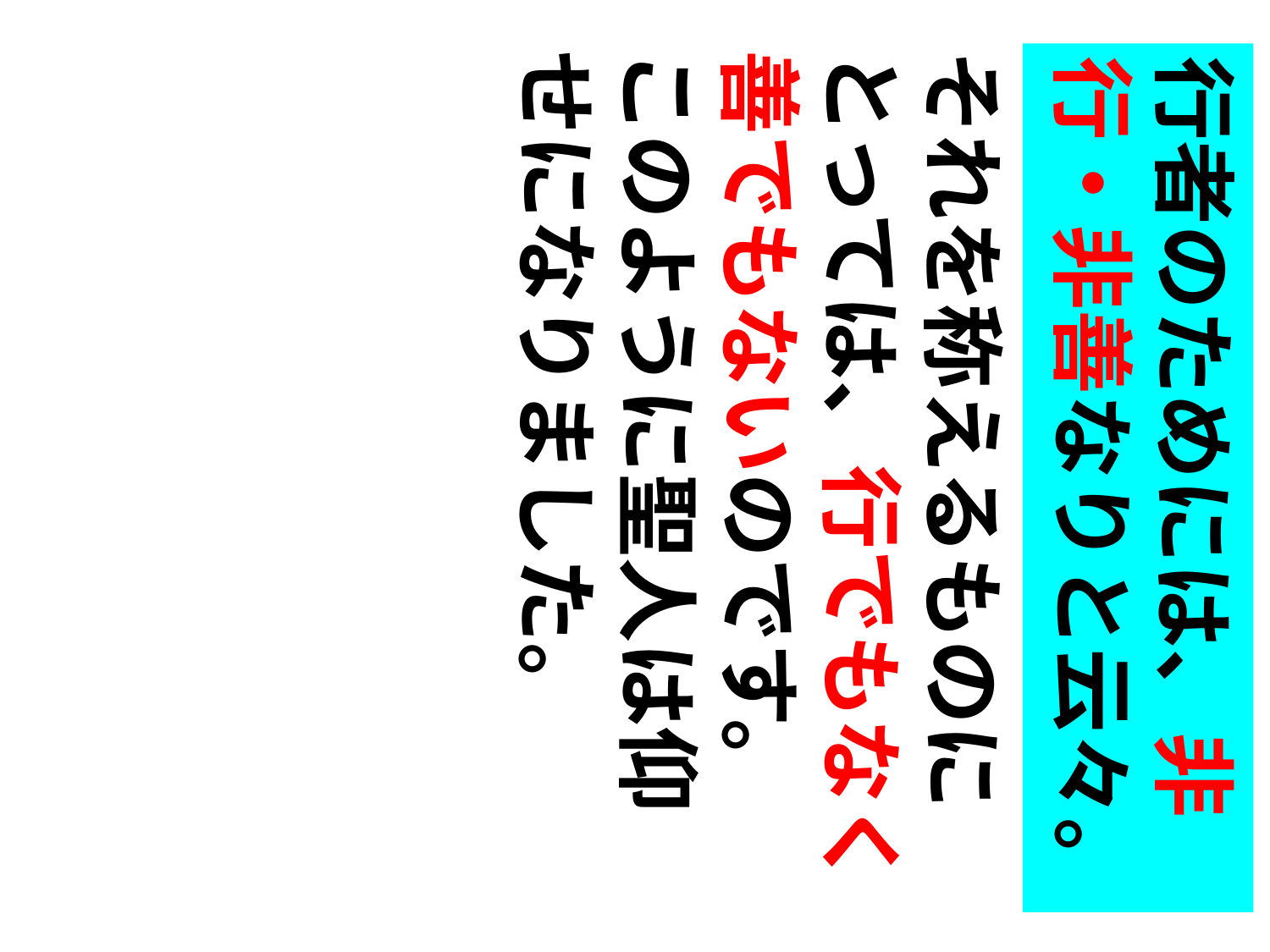

それを称えるものにとっては、行でもなく善でもないのです。
このように聖人は仰せになりました。

行者のためには、非行・非善なりと云々。